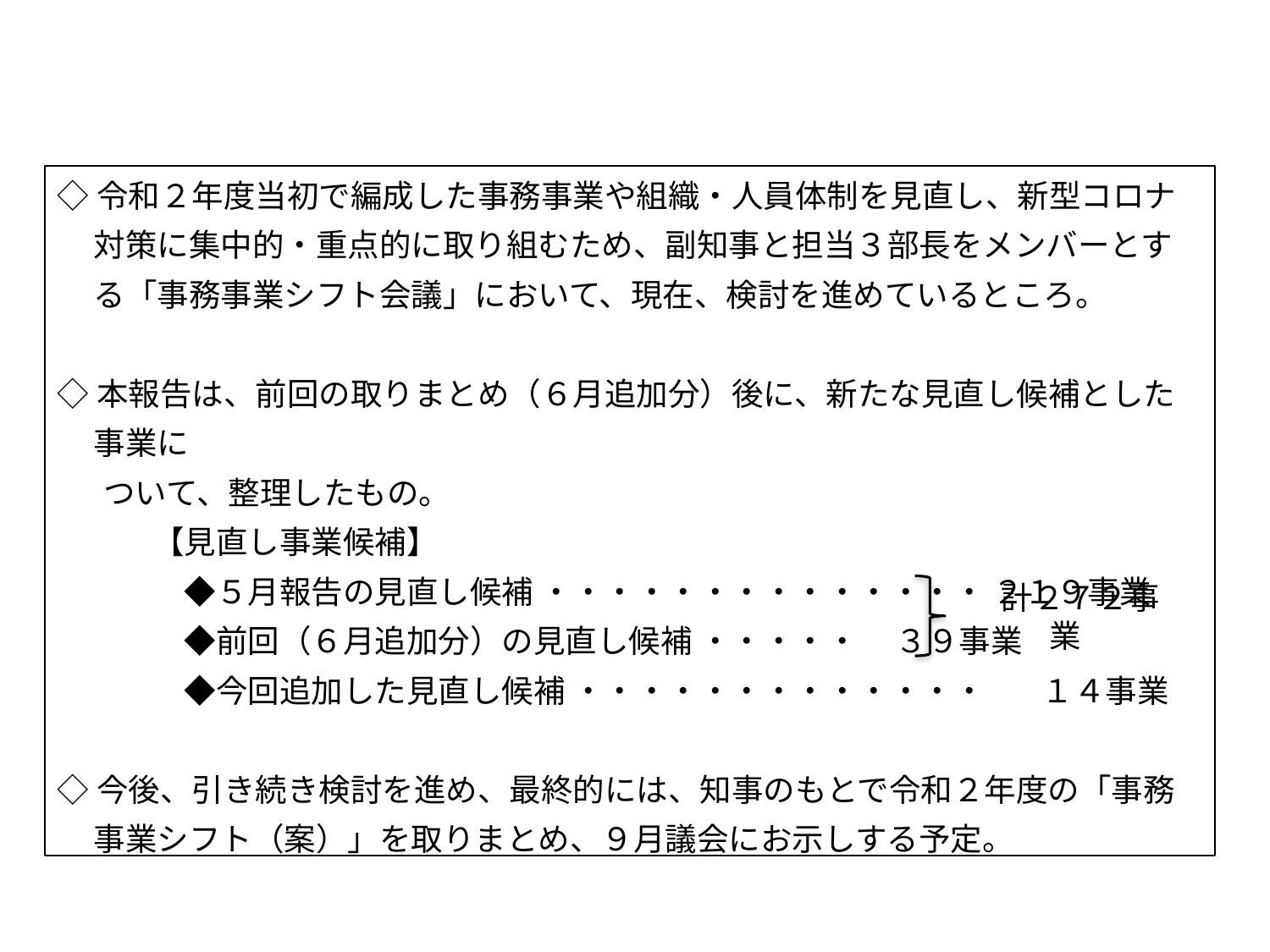

◇令和２年度当初で編成した事務事業や組織・人員体制を見直し、新型コロナ対策に集中的・重点的に取り組むため、副知事と担当３部長をメンバーとする「事務事業シフト会議」において、現在、検討を進めているところ。

◇本報告は、前回の取りまとめ（６月追加分）後に、新たな見直し候補とした事業に
　  ついて、整理したもの。
　　　【見直し事業候補】
　　　　◆５月報告の見直し候補 ・・・・・・・・・・・・・・ ２１９事業
　　　　◆前回（６月追加分）の見直し候補 ・・・・・　 ３９事業
　　　　◆今回追加した見直し候補 ・・・・・・・・・・・・・　　１４事業

◇今後、引き続き検討を進め、最終的には、知事のもとで令和２年度の「事務事業シフト（案）」を取りまとめ、９月議会にお示しする予定。

　計２７２事業